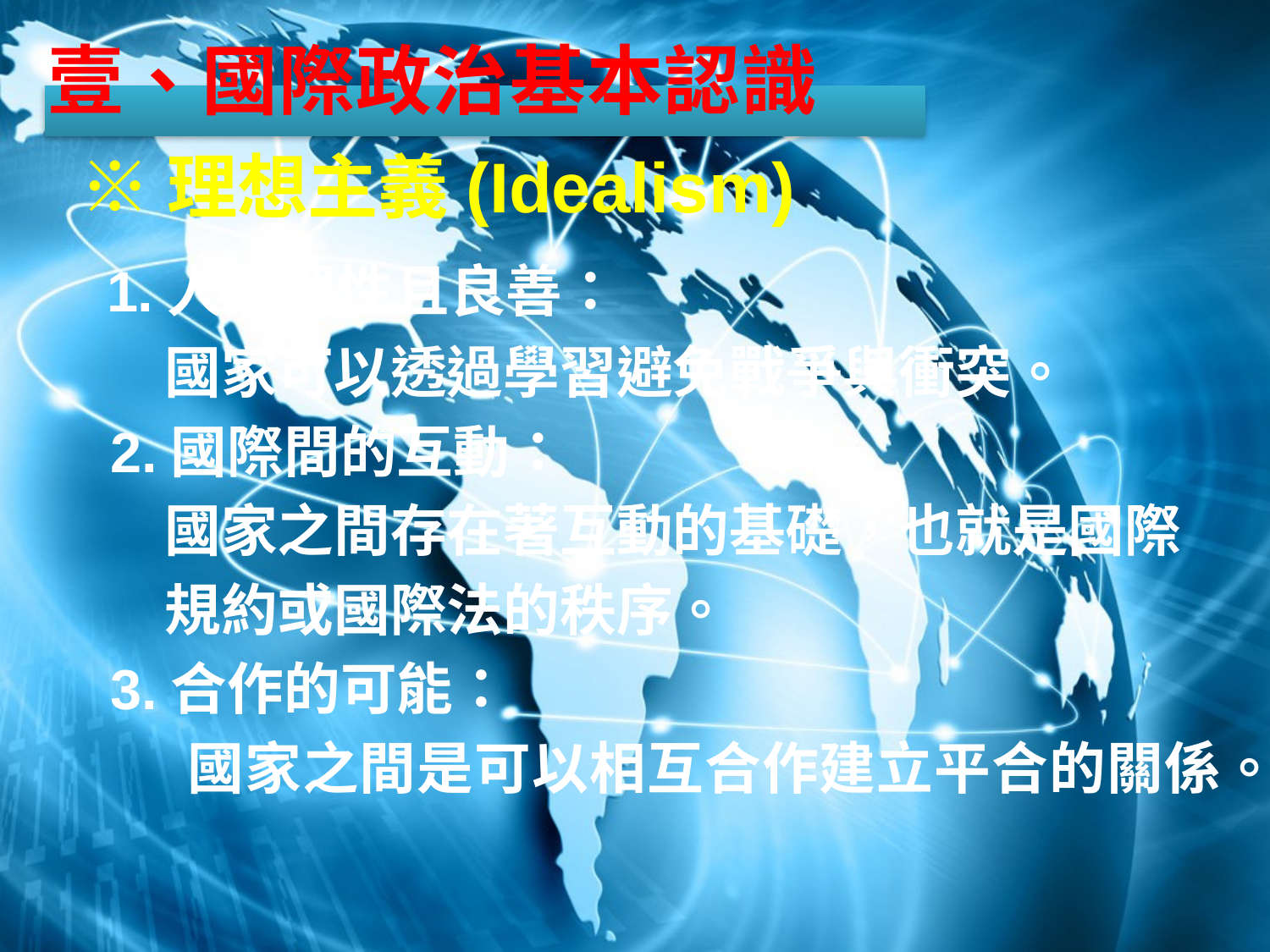

壹、國際政治基本認識

  ※理想主義(Idealism)
   1.人是理性且良善：
        國家可以透過學習避免戰爭與衝突。
    2.國際間的互動：
        國家之間存在著互動的基礎，也就是國際
        規約或國際法的秩序。
    3.合作的可能：
         國家之間是可以相互合作建立平合的關係。